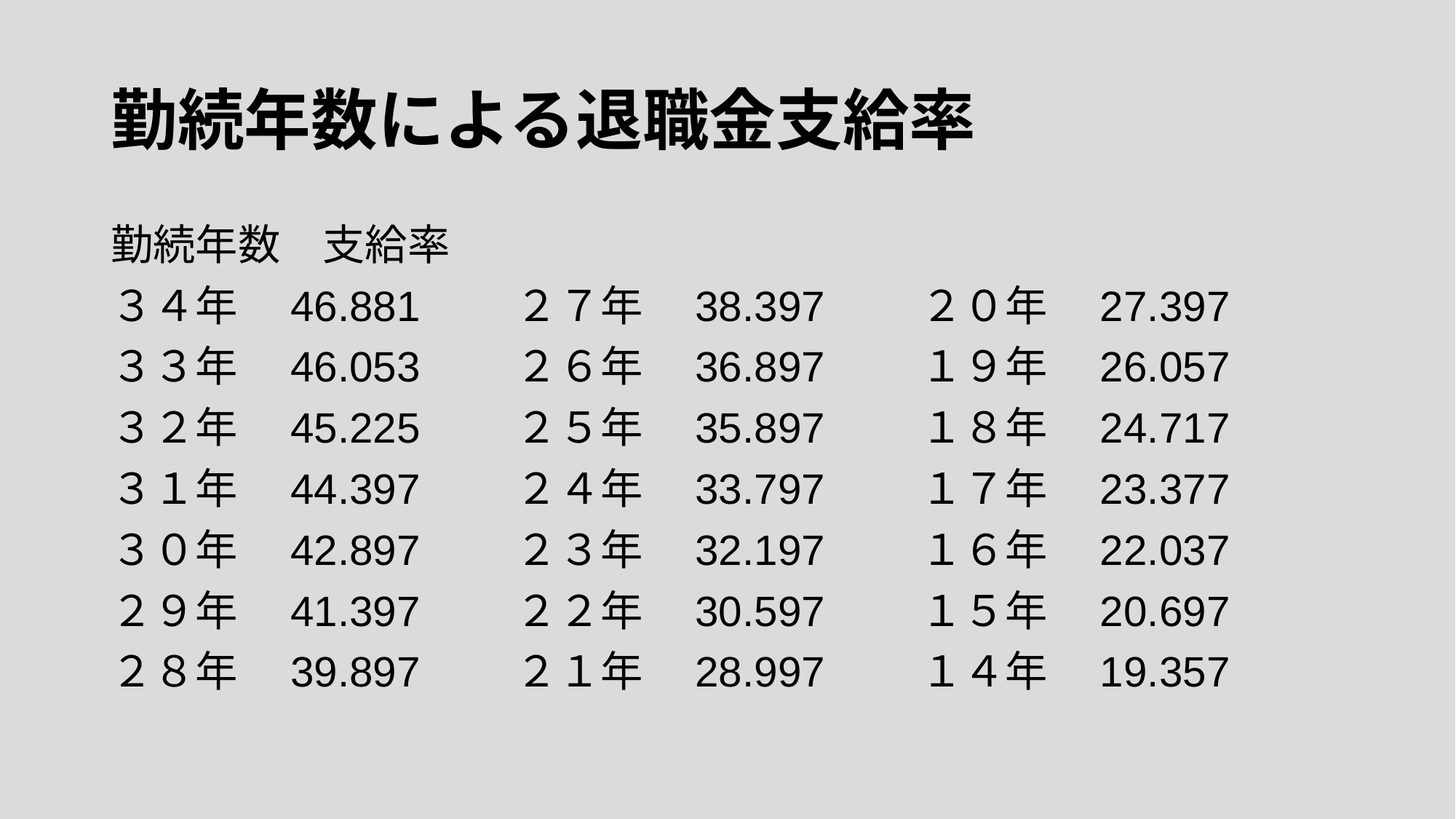

# 勤続年数による退職金支給率
勤続年数　支給率
３４年　46.881　　２７年　38.397　　２０年　27.397
３３年　46.053　　２６年　36.897　　１９年　26.057
３２年　45.225　　２５年　35.897　　１８年　24.717
３１年　44.397　　２４年　33.797　　１７年　23.377
３０年　42.897　　２３年　32.197　　１６年　22.037
２９年　41.397　　２２年　30.597　　１５年　20.697
２８年　39.897　　２１年　28.997　　１４年　19.357